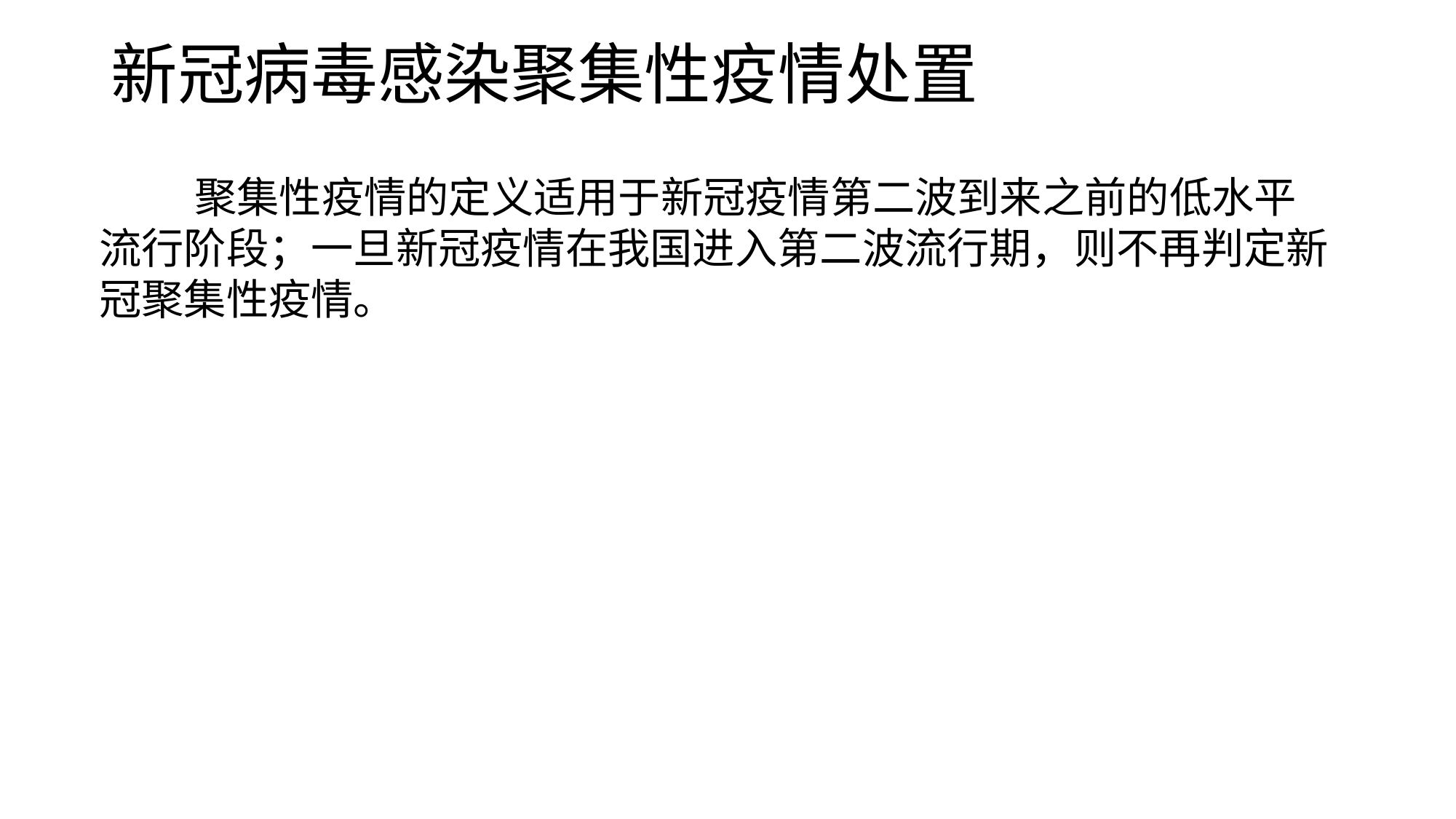

# 新冠病毒感染聚集性疫情处置
         聚集性疫情的定义适用于新冠疫情第二波到来之前的低水平流行阶段；一旦新冠疫情在我国进入第二波流行期，则不再判定新冠聚集性疫情。